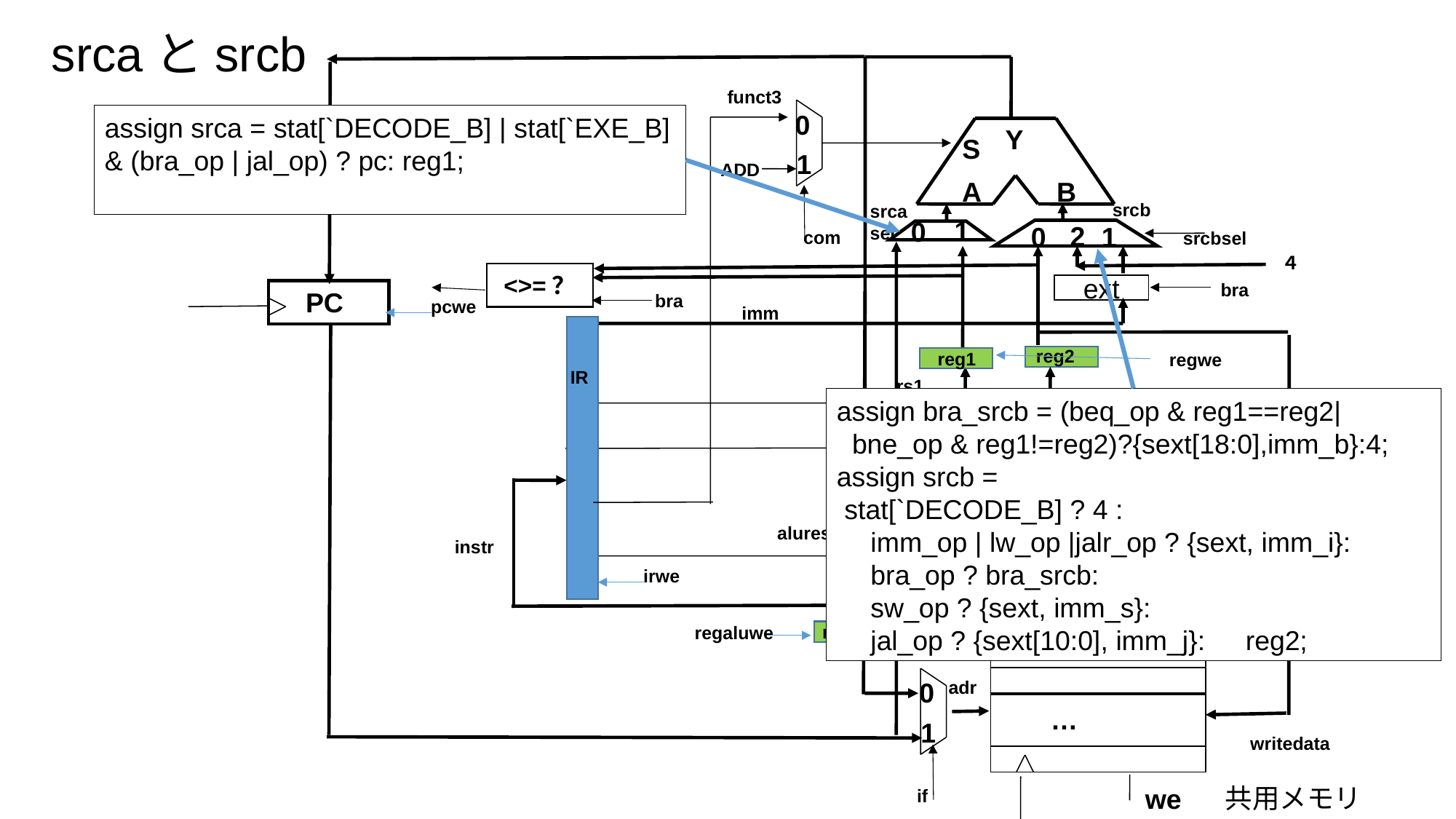

srcaとsrcb

funct3

0
assign srca = stat[`DECODE_B] | stat[`EXE_B] & (bra_op | jal_op) ? pc: reg1;

Y

S
1

ADD

A
B
srcb
srca
sel

1
0
2
0
1

com

srcbsel

４

<>=？
bra
ext
PC

bra
pcwe

imm

reg2
reg1
regwe

IR

rs1
assign bra_srcb = (beq_op & reg1==reg2|
  bne_op & reg1!=reg2)?{sext[18:0],imm_b}:4;
assign srcb =
 stat[`DECODE_B] ? 4 :
　imm_op | lw_op |jalr_op ? {sext, imm_i}:
　bra_op ? bra_srcb:
　sw_op ? {sext, imm_s}:
　jal_op ? {sext[10:0], imm_j}:　reg2;

rs2

rd
clk
result

0
1
2

resultsel

aluresult_

instr
rwe

irwe
readdata

regalu

regaluwe

0
adr

…
1

writedata

共用メモリ

we
 if